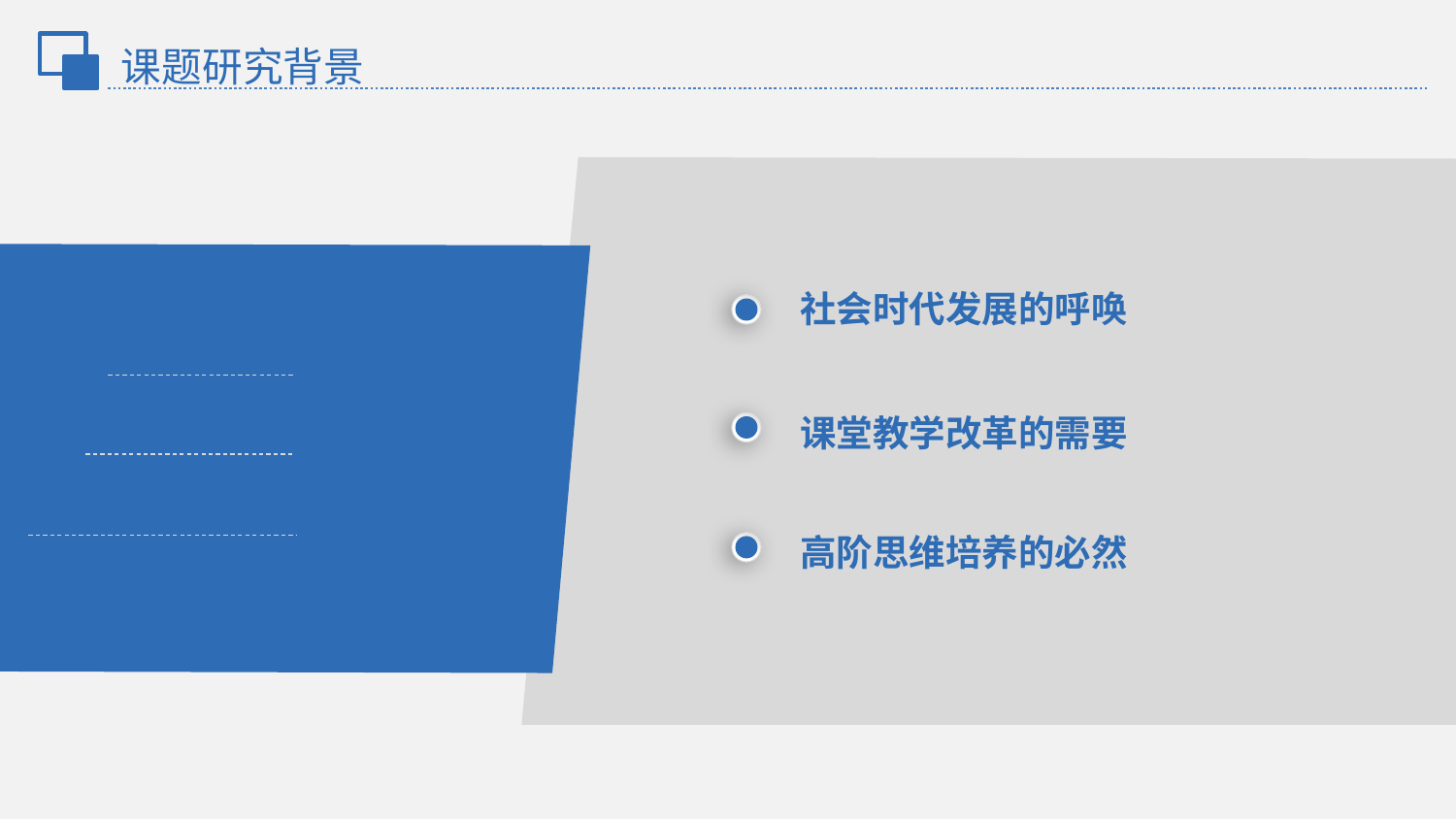

课题研究背景

社会时代发展的呼唤

课堂教学改革的需要

高阶思维培养的必然